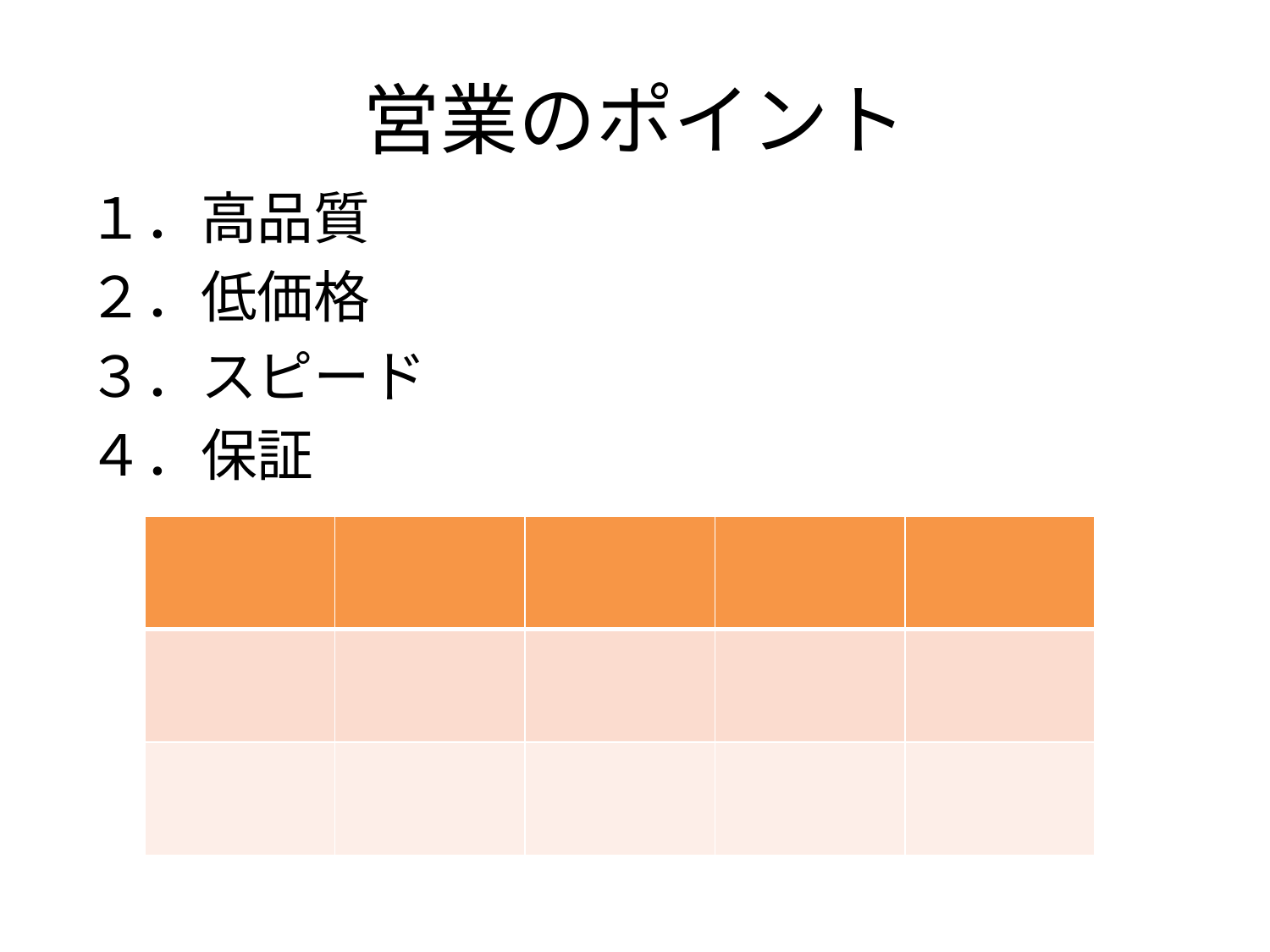

# 営業のポイント
１．高品質
２．低価格
３．スピード
４．保証

|  |  |  |  |  |
| --- | --- | --- | --- | --- |
|  |  |  |  |  |
|  |  |  |  |  |